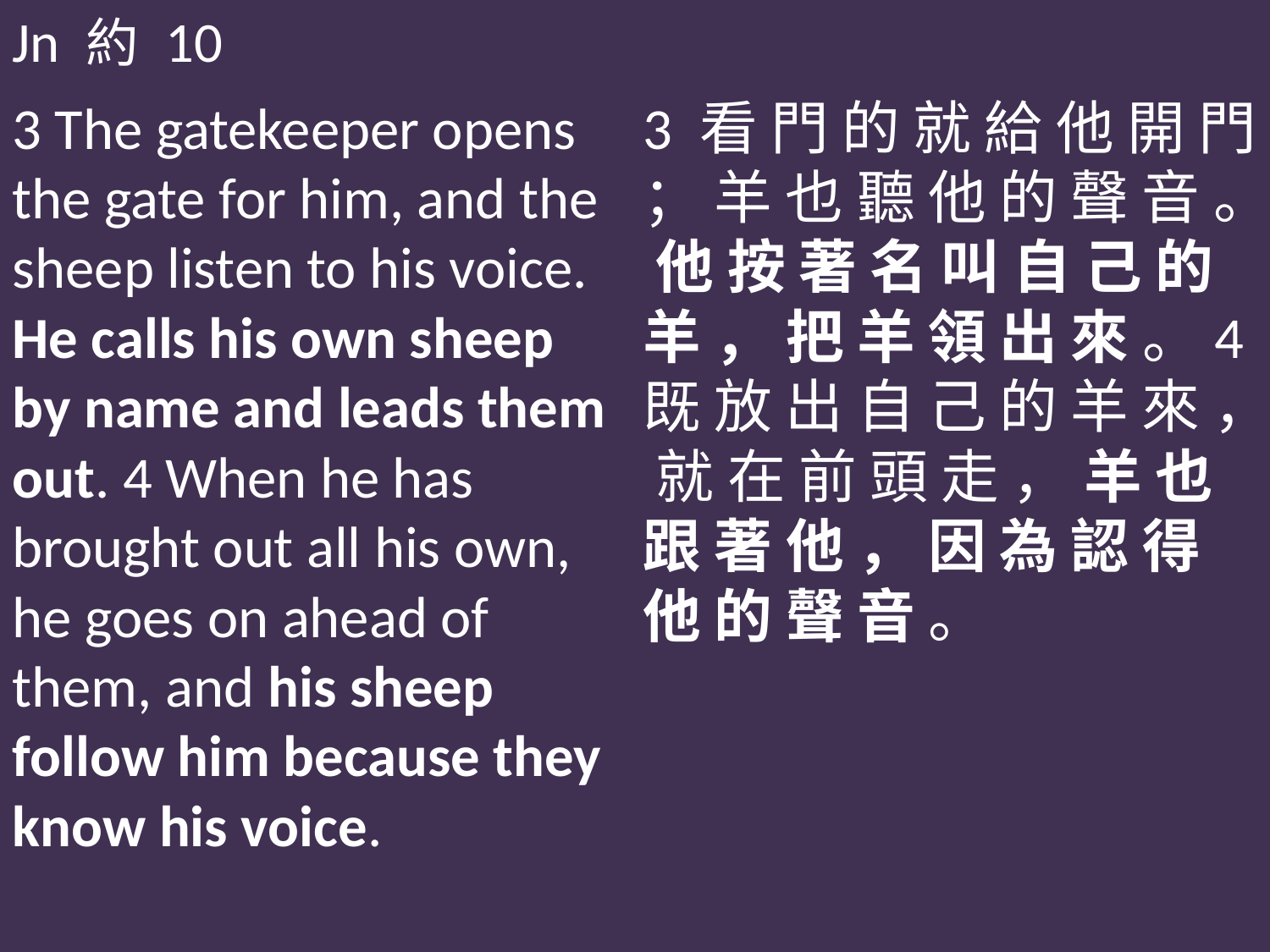

Jn 約 10
3 The gatekeeper opens the gate for him, and the sheep listen to his voice. He calls his own sheep by name and leads them out. 4 When he has brought out all his own, he goes on ahead of them, and his sheep follow him because they know his voice.
3 看 門 的 就 給 他 開 門 ； 羊 也 聽 他 的 聲 音 。 他 按 著 名 叫 自 己 的 羊 ， 把 羊 領 出 來 。4 既 放 出 自 己 的 羊 來 ， 就 在 前 頭 走 ， 羊 也 跟 著 他 ， 因 為 認 得 他 的 聲 音 。